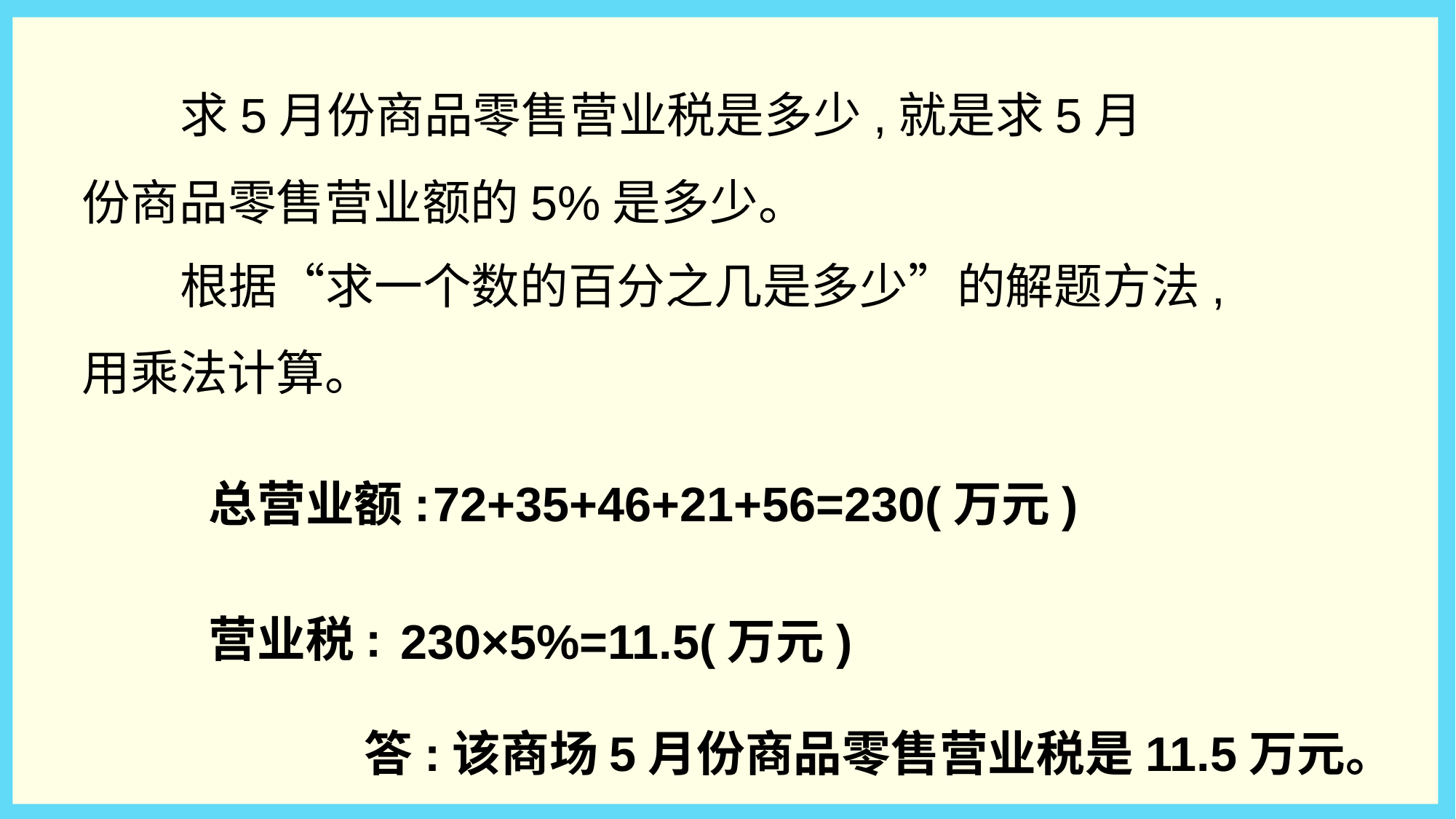

求5月份商品零售营业税是多少,就是求5月份商品零售营业额的5%是多少。
     根据“求一个数的百分之几是多少”的解题方法,用乘法计算。

总营业额:
72+35+46+21+56=230(万元)
营业税:
230×5%=11.5(万元)
答:该商场5月份商品零售营业税是11.5万元。